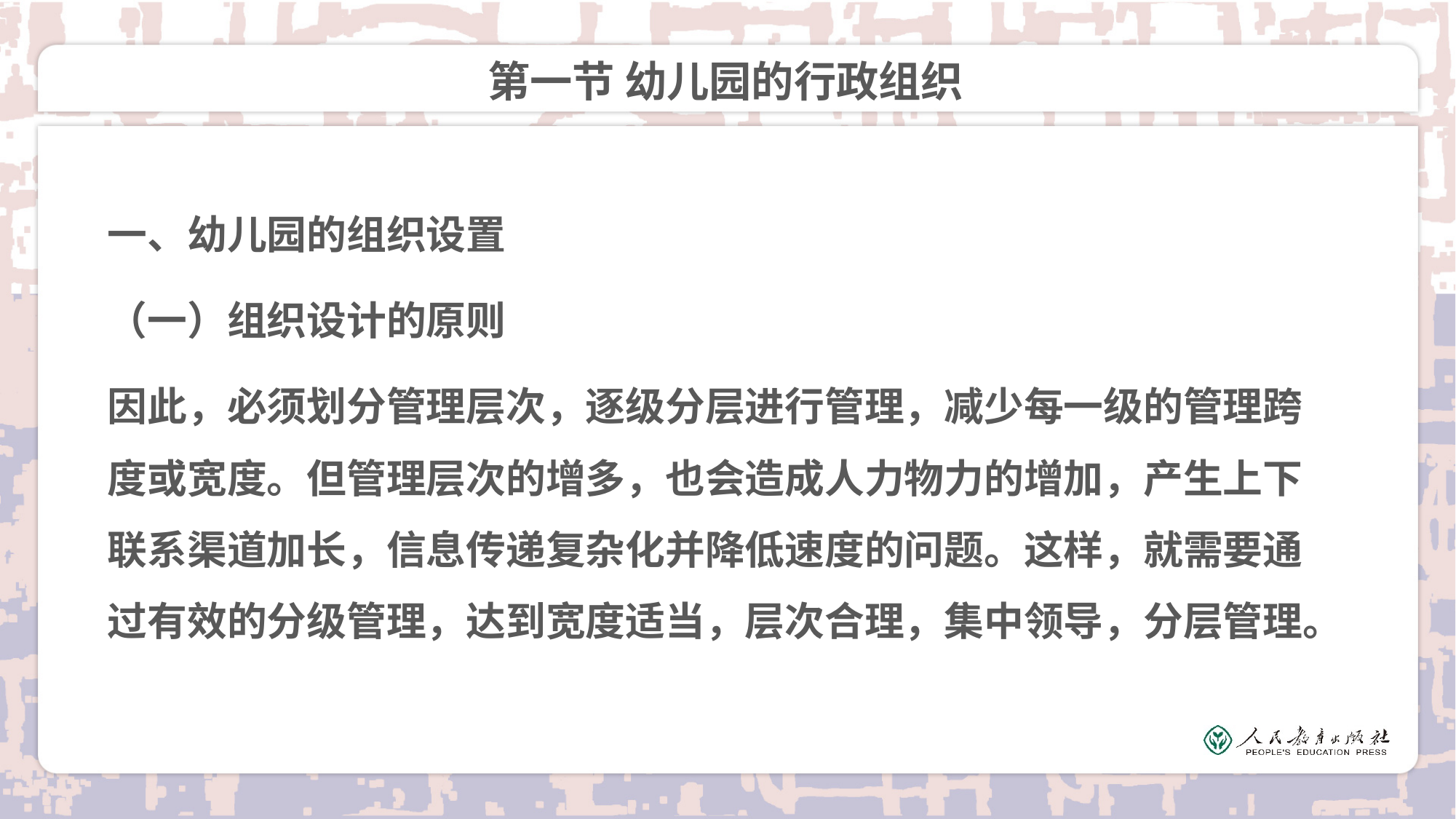

# 第一节 幼儿园的行政组织
一、幼儿园的组织设置
（一）组织设计的原则
因此，必须划分管理层次，逐级分层进行管理，减少每一级的管理跨度或宽度。但管理层次的增多，也会造成人力物力的增加，产生上下联系渠道加长，信息传递复杂化并降低速度的问题。这样，就需要通过有效的分级管理，达到宽度适当，层次合理，集中领导，分层管理。